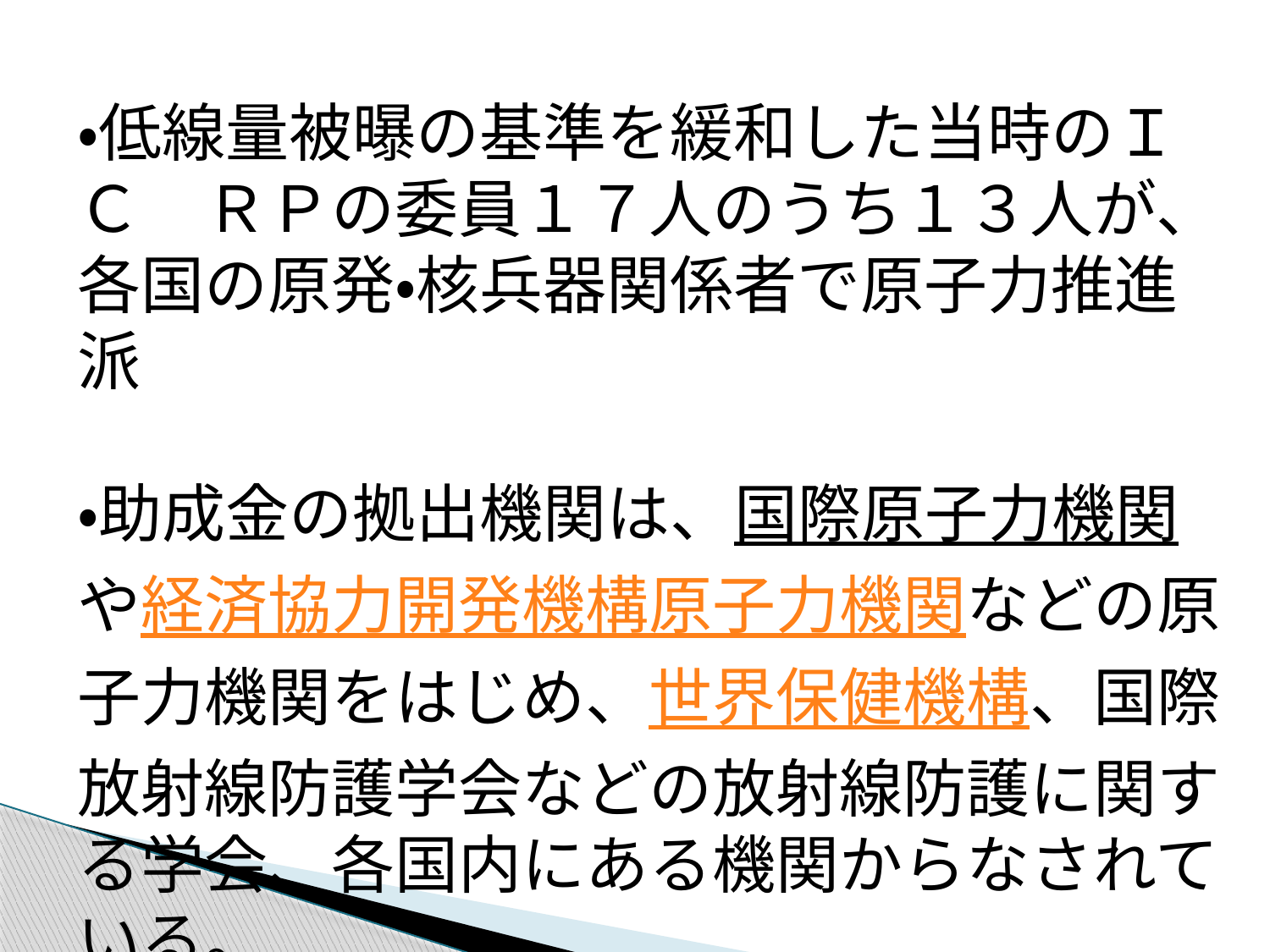

・低線量被曝の基準を緩和した当時のＩＣ　ＲＰの委員１７人のうち１３人が、各国の原発・核兵器関係者で原子力推進派

・助成金の拠出機関は、国際原子力機関や経済協力開発機構原子力機関などの原子力機関をはじめ、世界保健機構、国際放射線防護学会などの放射線防護に関する学会、各国内にある機関からなされている。